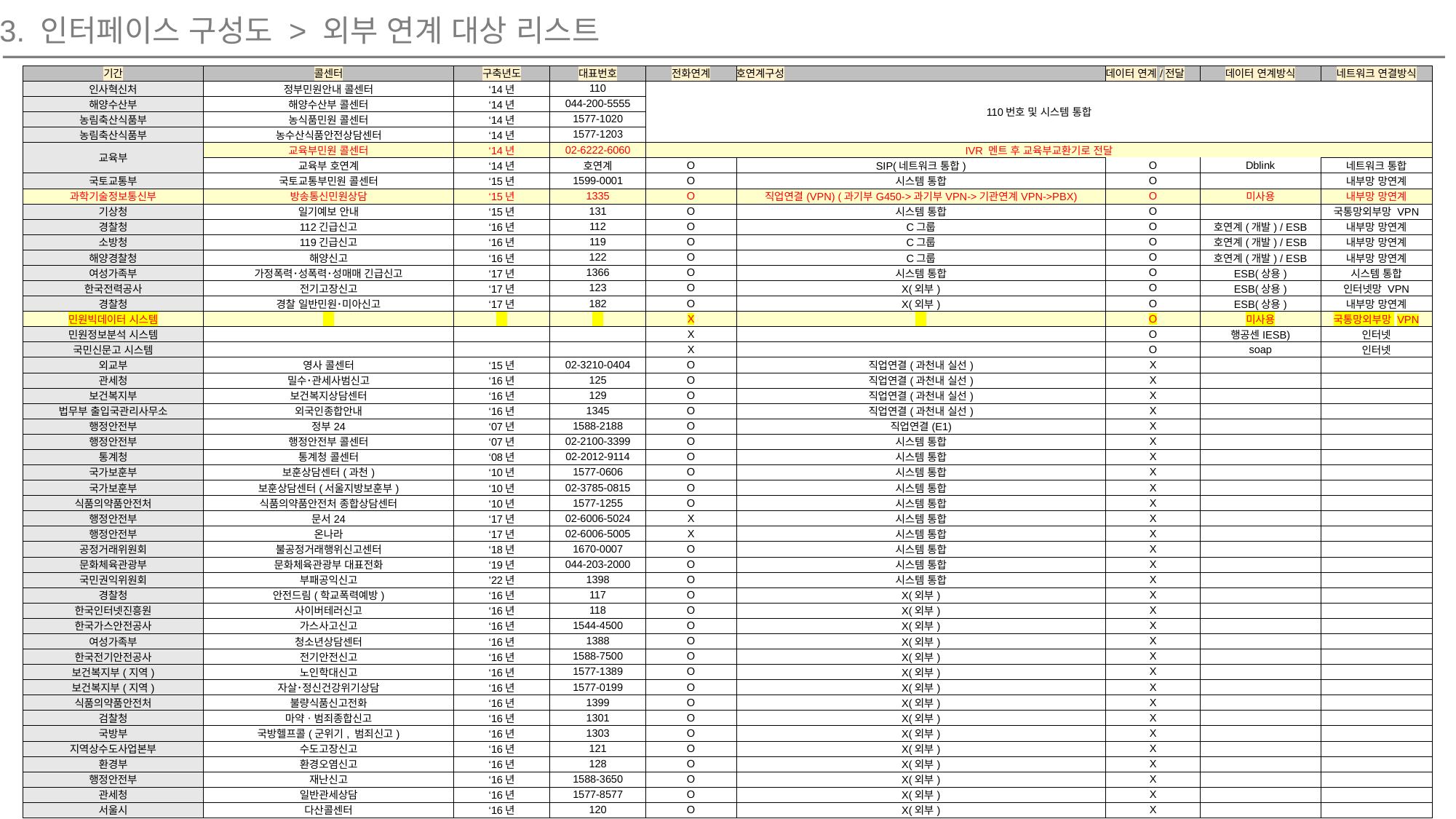

3. 인터페이스 구성도 > 외부 연계 대상 리스트
| 기간 | 콜센터 | 구축년도 | 대표번호 | 전화연계 | 호연계구성 | 데이터 연계/전달 | 데이터 연계방식 | 네트워크 연결방식 |
| --- | --- | --- | --- | --- | --- | --- | --- | --- |
| 인사혁신처 | 정부민원안내 콜센터 | ‘14년 | 110 | 110번호 및 시스템 통합 |  |  |  |  |
| 해양수산부 | 해양수산부 콜센터 | ‘14년 | 044-200-5555 |  |  |  |  |  |
| 농림축산식품부 | 농식품민원 콜센터 | ‘14년 | 1577-1020 |  |  |  |  |  |
| 농림축산식품부 | 농수산식품안전상담센터 | ‘14년 | 1577-1203 |  |  |  |  |  |
| 교육부 | 교육부민원 콜센터 | ‘14년 | 02-6222-6060 | IVR 멘트 후 교육부교환기로 전달 |  |  |  |  |
|  | 교육부 호연계 | ‘14년 | 호연계 | O | SIP(네트워크 통합) | O | Dblink | 네트워크 통합 |
| 국토교통부 | 국토교통부민원 콜센터 | ‘15년 | 1599-0001 | O | 시스템 통합 | O |  | 내부망 망연계 |
| 과학기술정보통신부 | 방송통신민원상담 | ‘15년 | 1335 | O | 직업연결(VPN) (과기부G450->과기부VPN->기관연계VPN->PBX) | O | 미사용 | 내부망 망연계 |
| 기상청 | 일기예보 안내 | ‘15년 | 131 | O | 시스템 통합 | O |  | 국통망외부망 VPN |
| 경찰청 | 112긴급신고 | ‘16년 | 112 | O | C그룹 | O | 호연계(개발) / ESB | 내부망 망연계 |
| 소방청 | 119긴급신고 | ‘16년 | 119 | O | C그룹 | O | 호연계(개발) / ESB | 내부망 망연계 |
| 해양경찰청 | 해양신고 | ‘16년 | 122 | O | C그룹 | O | 호연계(개발) / ESB | 내부망 망연계 |
| 여성가족부 | 가정폭력･성폭력･성매매 긴급신고 | ‘17년 | 1366 | O | 시스템 통합 | O | ESB(상용) | 시스템 통합 |
| 한국전력공사 | 전기고장신고 | ‘17년 | 123 | O | X(외부) | O | ESB(상용) | 인터넷망 VPN |
| 경찰청 | 경찰 일반민원･미아신고 | ‘17년 | 182 | O | X(외부) | O | ESB(상용) | 내부망 망연계 |
| 민원빅데이터 시스템 |  |  |  | X |  | O | 미사용 | 국통망외부망 VPN |
| 민원정보분석 시스템 |  |  |  | X |  | O | 행공센IESB) | 인터넷 |
| 국민신문고 시스템 |  |  |  | X |  | O | soap | 인터넷 |
| 외교부 | 영사 콜센터 | ‘15년 | 02-3210-0404 | O | 직업연결(과천내 실선) | X |  |  |
| 관세청 | 밀수･관세사범신고 | ‘16년 | 125 | O | 직업연결(과천내 실선) | X |  |  |
| 보건복지부 | 보건복지상담센터 | ‘16년 | 129 | O | 직업연결(과천내 실선) | X |  |  |
| 법무부 출입국관리사무소 | 외국인종합안내 | ‘16년 | 1345 | O | 직업연결(과천내 실선) | X |  |  |
| 행정안전부 | 정부24 | ‘07년 | 1588-2188 | O | 직업연결(E1) | X |  |  |
| 행정안전부 | 행정안전부 콜센터 | ‘07년 | 02-2100-3399 | O | 시스템 통합 | X |  |  |
| 통계청 | 통계청 콜센터 | ‘08년 | 02-2012-9114 | O | 시스템 통합 | X |  |  |
| 국가보훈부 | 보훈상담센터(과천) | ‘10년 | 1577-0606 | O | 시스템 통합 | X |  |  |
| 국가보훈부 | 보훈상담센터(서울지방보훈부) | ‘10년 | 02-3785-0815 | O | 시스템 통합 | X |  |  |
| 식품의약품안전처 | 식품의약품안전처 종합상담센터 | ‘10년 | 1577-1255 | O | 시스템 통합 | X |  |  |
| 행정안전부 | 문서24 | ‘17년 | 02-6006-5024 | X | 시스템 통합 | X |  |  |
| 행정안전부 | 온나라 | ‘17년 | 02-6006-5005 | X | 시스템 통합 | X |  |  |
| 공정거래위원회 | 불공정거래행위신고센터 | ‘18년 | 1670-0007 | O | 시스템 통합 | X |  |  |
| 문화체육관광부 | 문화체육관광부 대표전화 | ‘19년 | 044-203-2000 | O | 시스템 통합 | X |  |  |
| 국민권익위원회 | 부패공익신고 | ’22년 | 1398 | O | 시스템 통합 | X |  |  |
| 경찰청 | 안전드림(학교폭력예방) | ‘16년 | 117 | O | X(외부) | X |  |  |
| 한국인터넷진흥원 | 사이버테러신고 | ‘16년 | 118 | O | X(외부) | X |  |  |
| 한국가스안전공사 | 가스사고신고 | ‘16년 | 1544-4500 | O | X(외부) | X |  |  |
| 여성가족부 | 청소년상담센터 | ‘16년 | 1388 | O | X(외부) | X |  |  |
| 한국전기안전공사 | 전기안전신고 | ‘16년 | 1588-7500 | O | X(외부) | X |  |  |
| 보건복지부(지역) | 노인학대신고 | ‘16년 | 1577-1389 | O | X(외부) | X |  |  |
| 보건복지부(지역) | 자살･정신건강위기상담 | ‘16년 | 1577-0199 | O | X(외부) | X |  |  |
| 식품의약품안전처 | 불량식품신고전화 | ‘16년 | 1399 | O | X(외부) | X |  |  |
| 검찰청 | 마약ㆍ범죄종합신고 | ‘16년 | 1301 | O | X(외부) | X |  |  |
| 국방부 | 국방헬프콜(군위기, 범죄신고) | ‘16년 | 1303 | O | X(외부) | X |  |  |
| 지역상수도사업본부 | 수도고장신고 | ‘16년 | 121 | O | X(외부) | X |  |  |
| 환경부 | 환경오염신고 | ‘16년 | 128 | O | X(외부) | X |  |  |
| 행정안전부 | 재난신고 | ‘16년 | 1588-3650 | O | X(외부) | X |  |  |
| 관세청 | 일반관세상담 | ‘16년 | 1577-8577 | O | X(외부) | X |  |  |
| 서울시 | 다산콜센터 | ‘16년 | 120 | O | X(외부) | X |  |  |